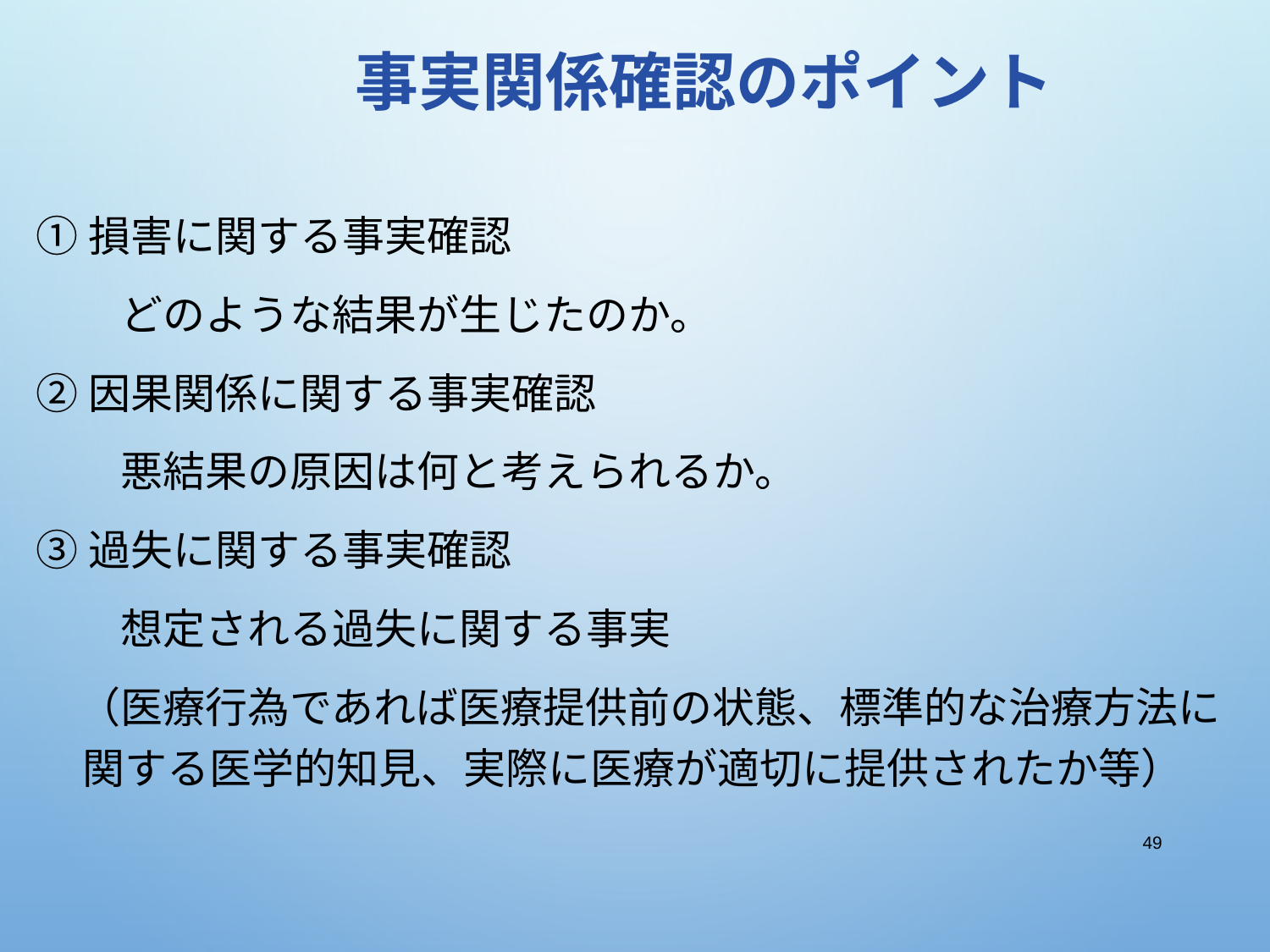

# 事実関係確認のポイント
①損害に関する事実確認
　　どのような結果が生じたのか。
②因果関係に関する事実確認
　　悪結果の原因は何と考えられるか。
③過失に関する事実確認
　　想定される過失に関する事実
　（医療行為であれば医療提供前の状態、標準的な治療方法に関する医学的知見、実際に医療が適切に提供されたか等）

49